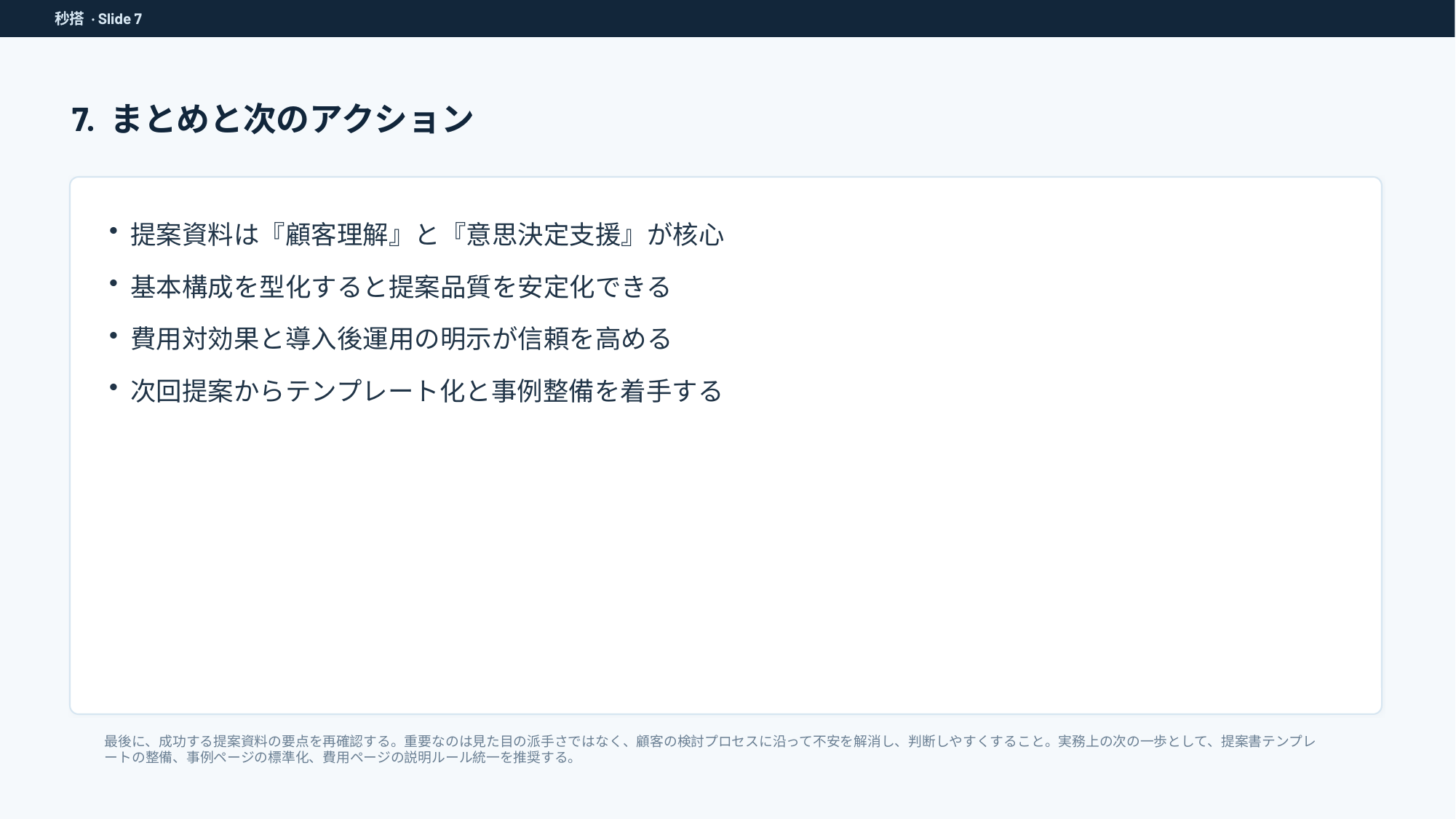

秒搭 · Slide 7
7. まとめと次のアクション

提案資料は『顧客理解』と『意思決定支援』が核心
基本構成を型化すると提案品質を安定化できる
費用対効果と導入後運用の明示が信頼を高める
次回提案からテンプレート化と事例整備を着手する
最後に、成功する提案資料の要点を再確認する。重要なのは見た目の派手さではなく、顧客の検討プロセスに沿って不安を解消し、判断しやすくすること。実務上の次の一歩として、提案書テンプレートの整備、事例ページの標準化、費用ページの説明ルール統一を推奨する。